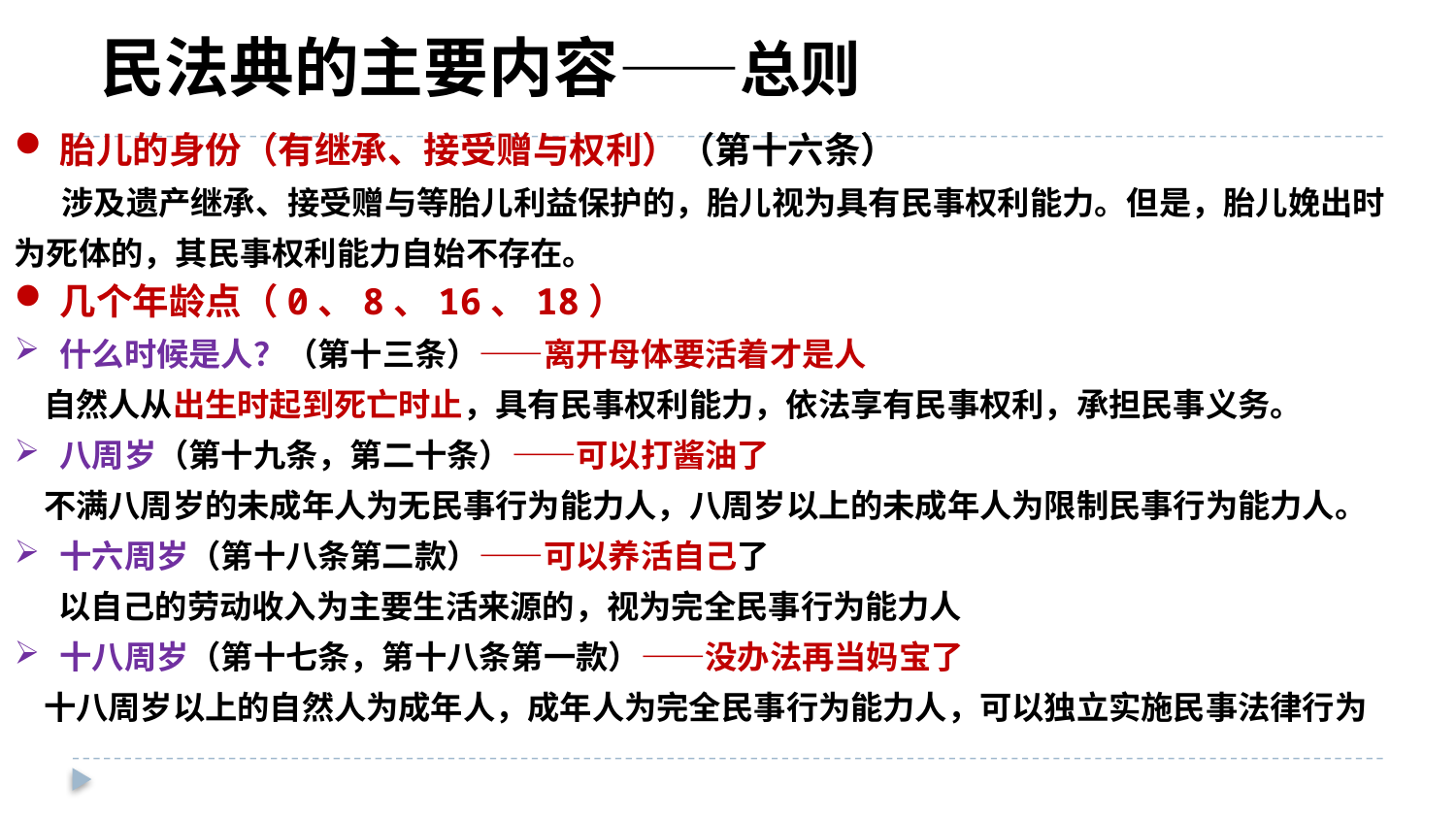

民法典的主要内容——总则
胎儿的身份（有继承、接受赠与权利）（第十六条）
   涉及遗产继承、接受赠与等胎儿利益保护的，胎儿视为具有民事权利能力。但是，胎儿娩出时为死体的，其民事权利能力自始不存在。
几个年龄点（0、8、16、18）
什么时候是人？（第十三条）——离开母体要活着才是人
   自然人从出生时起到死亡时止，具有民事权利能力，依法享有民事权利，承担民事义务。
八周岁（第十九条，第二十条）——可以打酱油了
   不满八周岁的未成年人为无民事行为能力人，八周岁以上的未成年人为限制民事行为能力人。
十六周岁（第十八条第二款）——可以养活自己了
     以自己的劳动收入为主要生活来源的，视为完全民事行为能力人
十八周岁（第十七条，第十八条第一款）——没办法再当妈宝了
   十八周岁以上的自然人为成年人，成年人为完全民事行为能力人，可以独立实施民事法律行为